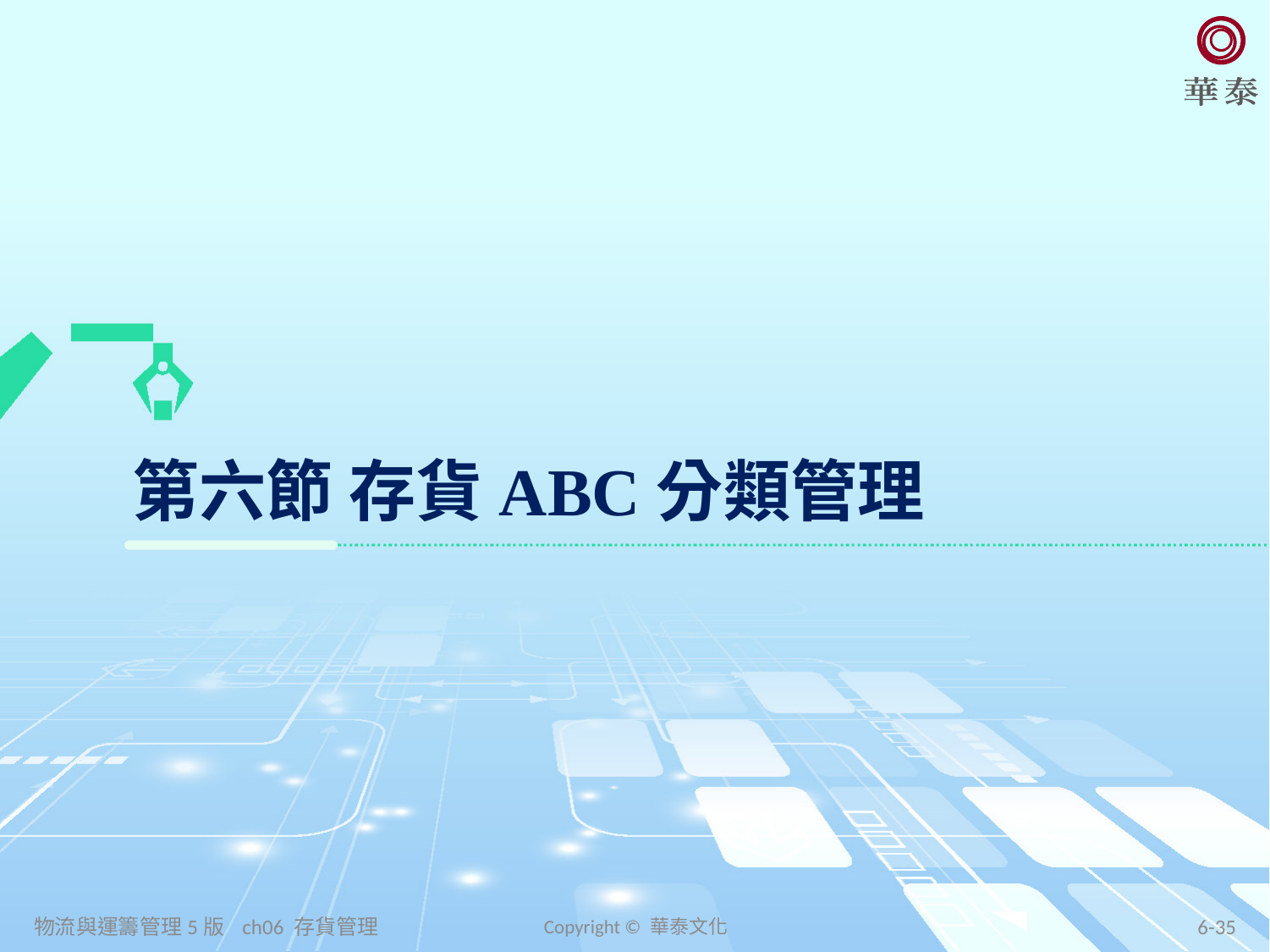

# 第六節 存貨ABC分類管理
物流與運籌管理5版  ch06 存貨管理
Copyright © 華泰文化
6-35